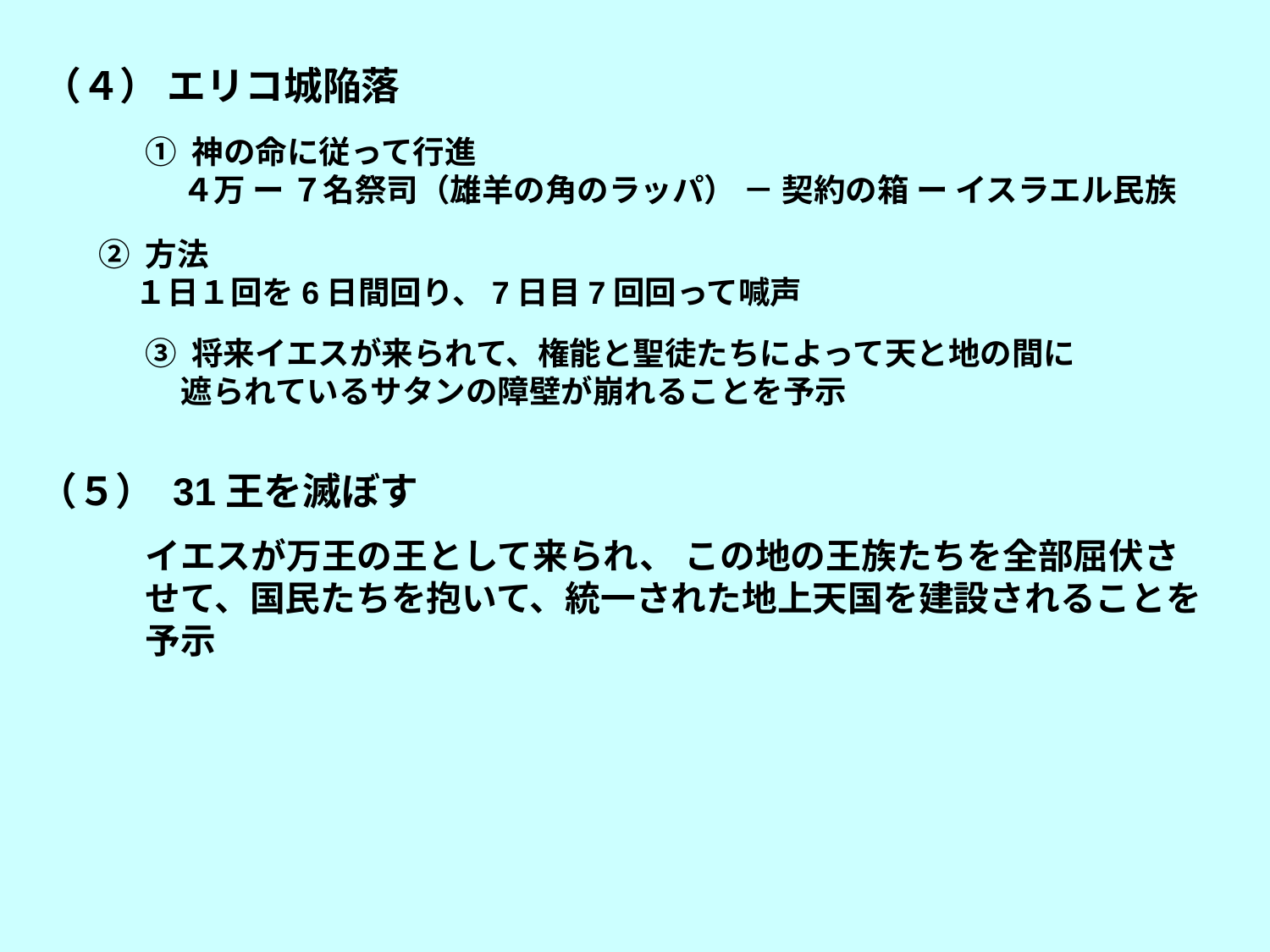

（４） エリコ城陥落
① 神の命に従って行進
    ４万 ー ７名祭司（雄羊の角のラッパ） － 契約の箱 ー イスラエル民族
② 方法
    １日１回を6日間回り、7日目7回回って喊声
③ 将来イエスが来られて、権能と聖徒たちによって天と地の間に
    遮られているサタンの障壁が崩れることを予示
（５） 31王を滅ぼす
イエスが万王の王として来られ、 この地の王族たちを全部屈伏させて、国民たちを抱いて、統一された地上天国を建設されることを予示